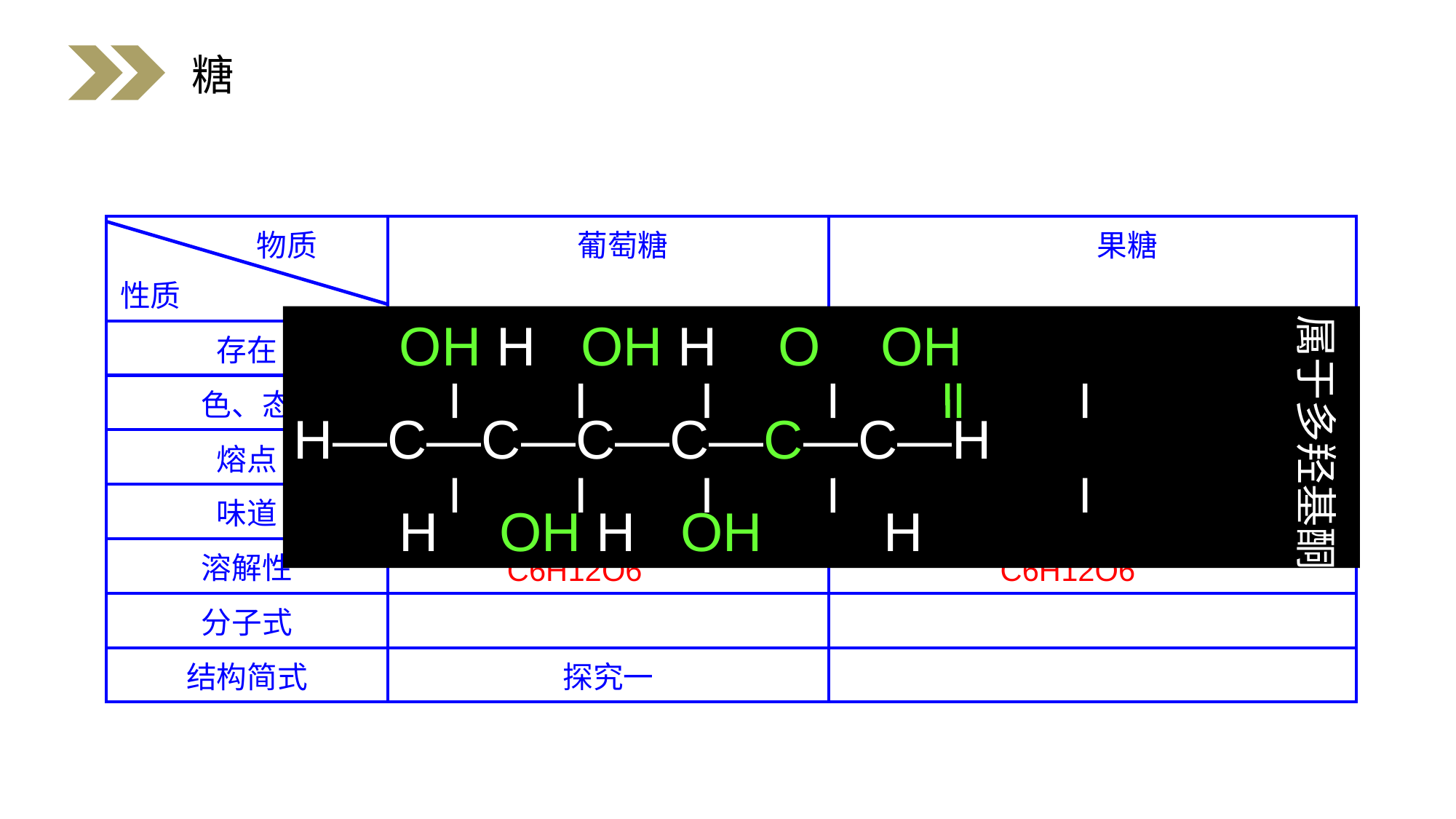

糖
| 物质 性质 | 葡萄糖 | 果糖 |
| --- | --- | --- |
| 存在 |  |  |
| 色、态 |  |  |
| 熔点 |  |  |
| 味道 |  |  |
| 溶解性 |  |  |
| 分子式 |  |  |
| 结构简式 | 探究一 |  |

属于多羟基酮
       OH H   OH H    O    OH
H—C—C—C—C—C—C—H
       H    OH H   OH        H

水果、蜂蜜、动物、人体内
水果、蜂蜜中
无色晶体
无色晶体，不易结晶，通常为黏稠液体
1030C-1050C
1460C
有甜味
最甜的糖
易溶于水、乙醇、乙醚
易溶于水，稍溶于乙醇，不溶于乙醚
C6H12O6
C6H12O6